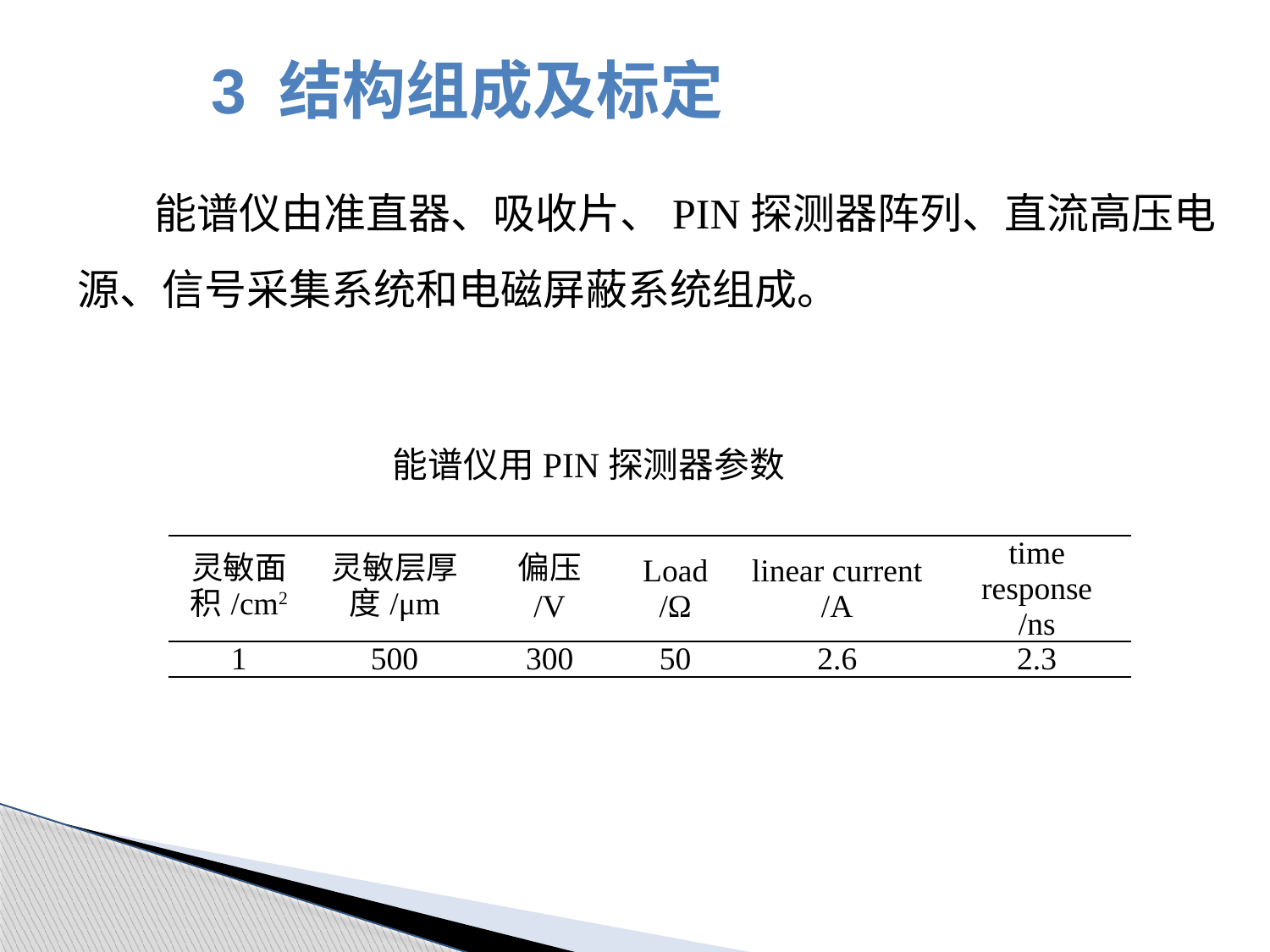

3 结构组成及标定
       能谱仪由准直器、吸收片、PIN探测器阵列、直流高压电源、信号采集系统和电磁屏蔽系统组成。
能谱仪用PIN探测器参数
| 灵敏面积/cm2 | 灵敏层厚度/μm | 偏压 /V | Load /Ω | linear current /A | time response /ns |
| --- | --- | --- | --- | --- | --- |
| 1 | 500 | 300 | 50 | 2.6 | 2.3 |